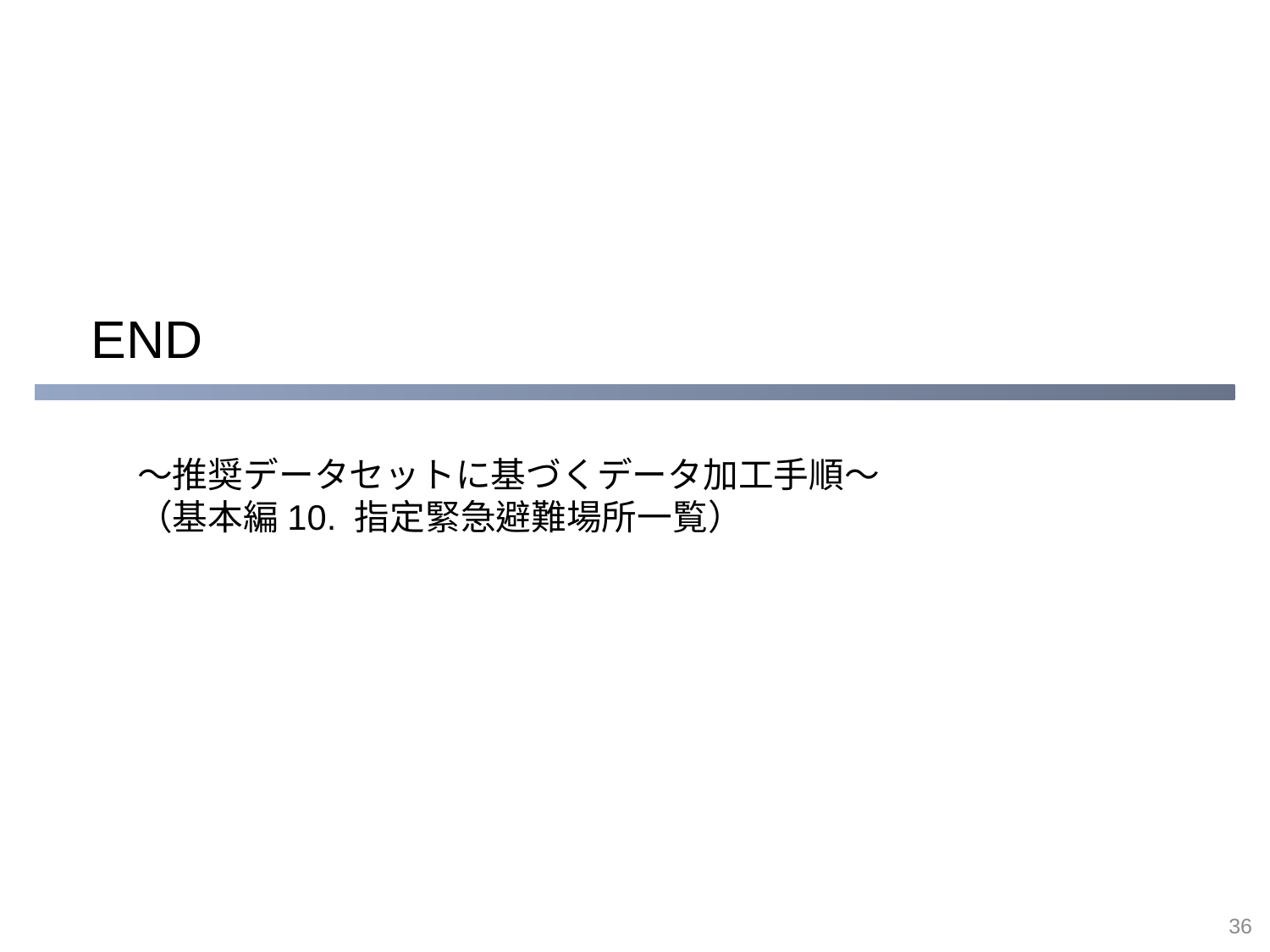

END

～推奨データセットに基づくデータ加工手順～
（基本編10. 指定緊急避難場所一覧）
36